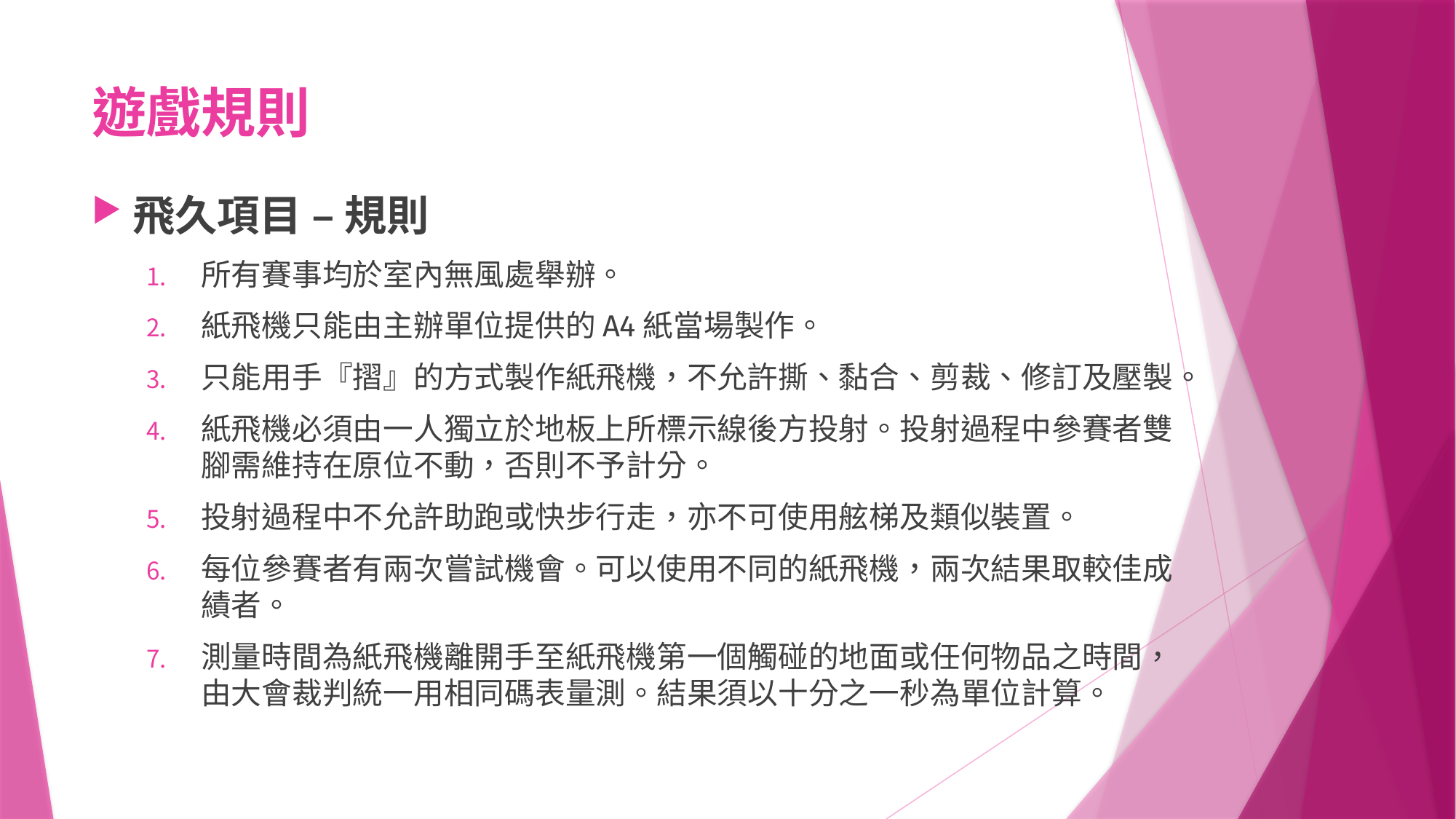

# 遊戲規則
飛久項目 – 規則
所有賽事均於室內無風處舉辦。
紙飛機只能由主辦單位提供的A4紙當場製作。
只能用手『摺』的方式製作紙飛機，不允許撕、黏合、剪裁、修訂及壓製。
紙飛機必須由一人獨立於地板上所標示線後方投射。投射過程中參賽者雙腳需維持在原位不動，否則不予計分。
投射過程中不允許助跑或快步行走，亦不可使用舷梯及類似裝置。
每位參賽者有兩次嘗試機會。可以使用不同的紙飛機，兩次結果取較佳成績者。
測量時間為紙飛機離開手至紙飛機第一個觸碰的地面或任何物品之時間，由大會裁判統一用相同碼表量測。結果須以十分之一秒為單位計算。